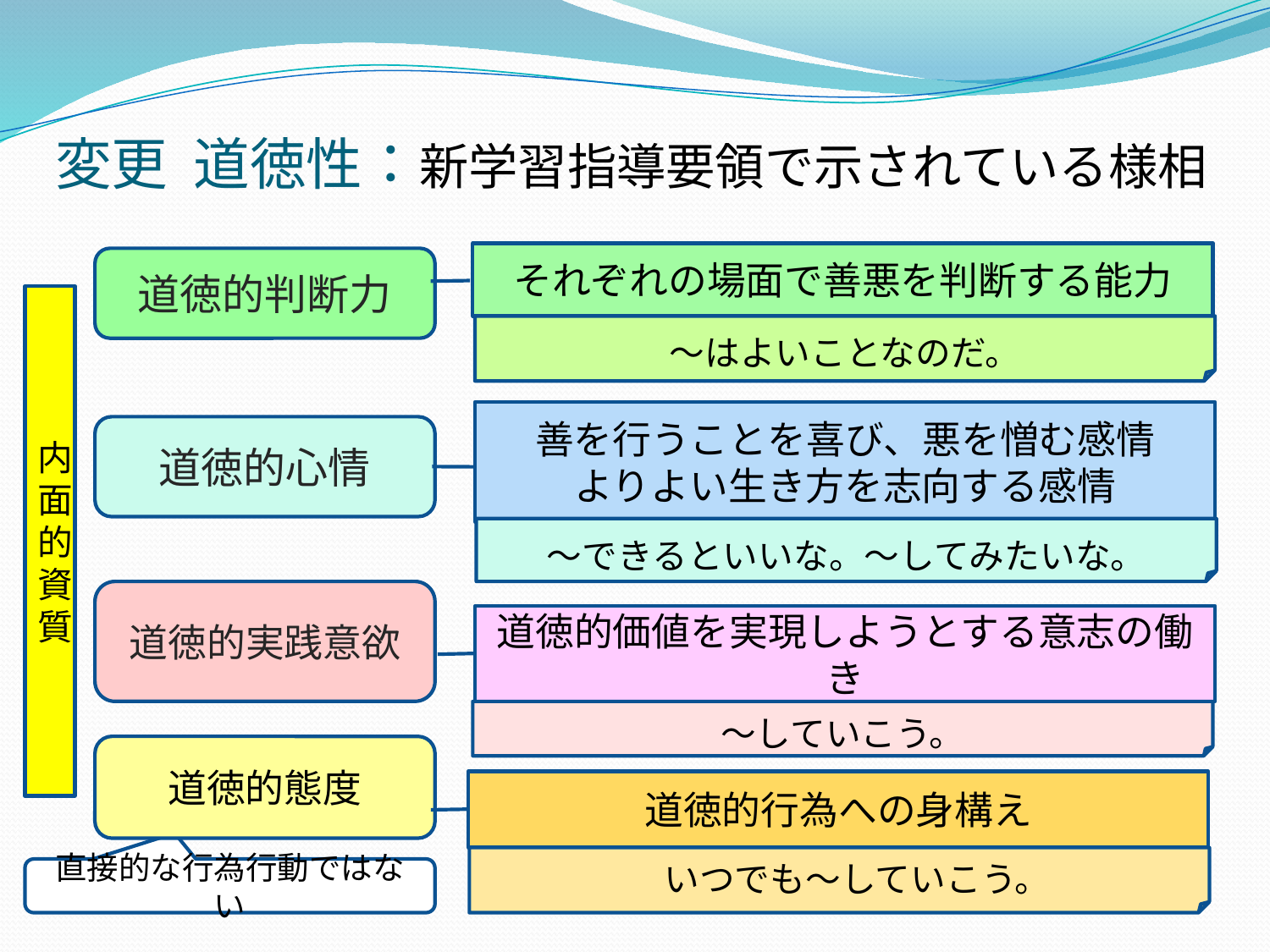

# 変更  道徳性：新学習指導要領で示されている様相

それぞれの場面で善悪を判断する能力
道徳的判断力
内
面的資質
～はよいことなのだ。
善を行うことを喜び、悪を憎む感情
よりよい生き方を志向する感情
道徳的心情
～できるといいな。～してみたいな。
道徳的実践意欲
道徳的価値を実現しようとする意志の働き
～していこう。
道徳的態度
道徳的行為への身構え
　いつでも～していこう。
直接的な行為行動ではない